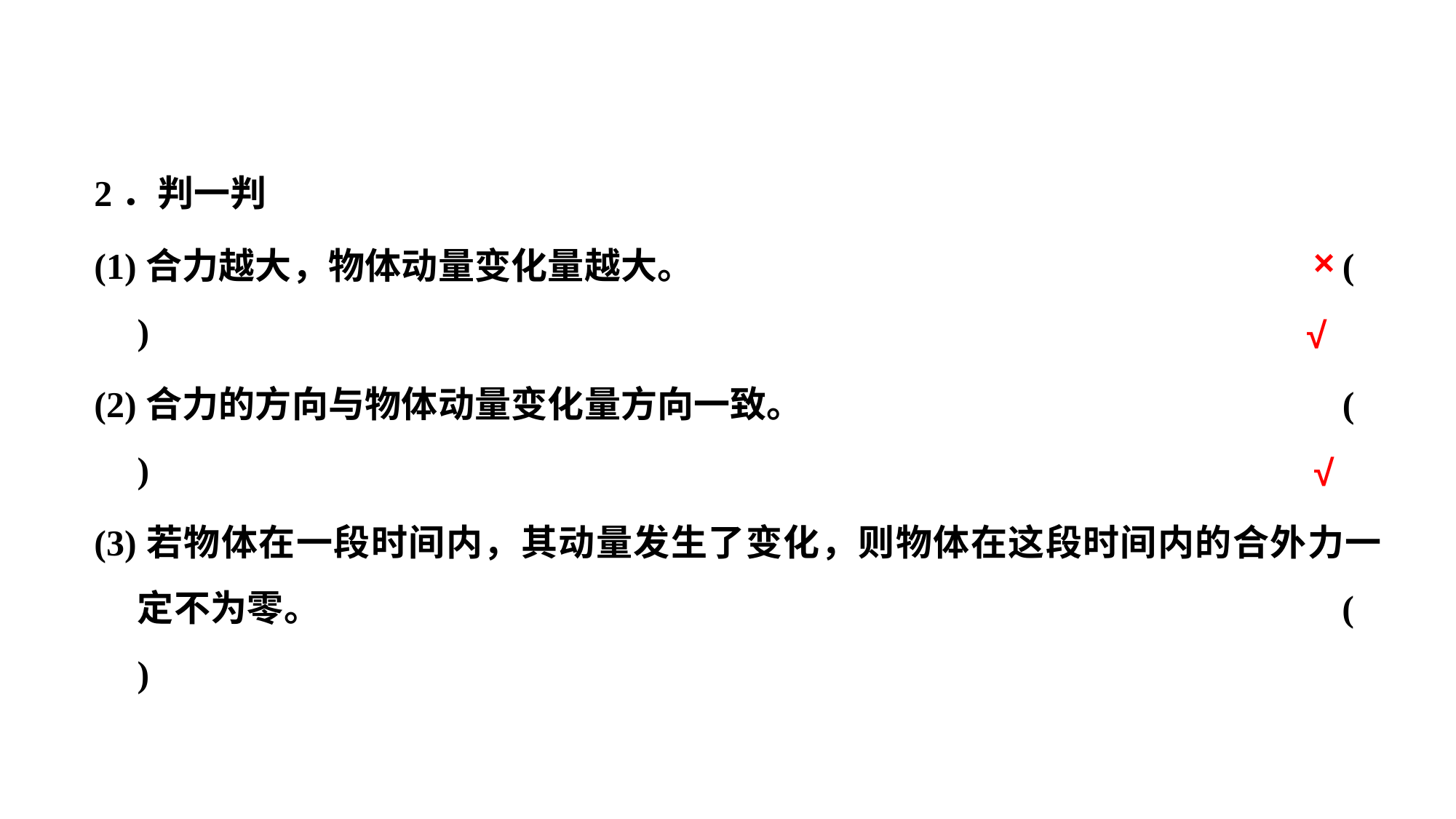

2．判一判
(1)合力越大，物体动量变化量越大。						(    )
(2)合力的方向与物体动量变化量方向一致。					(    )
(3)若物体在一段时间内，其动量发生了变化，则物体在这段时间内的合外力一定不为零。										(    )

×
√
√